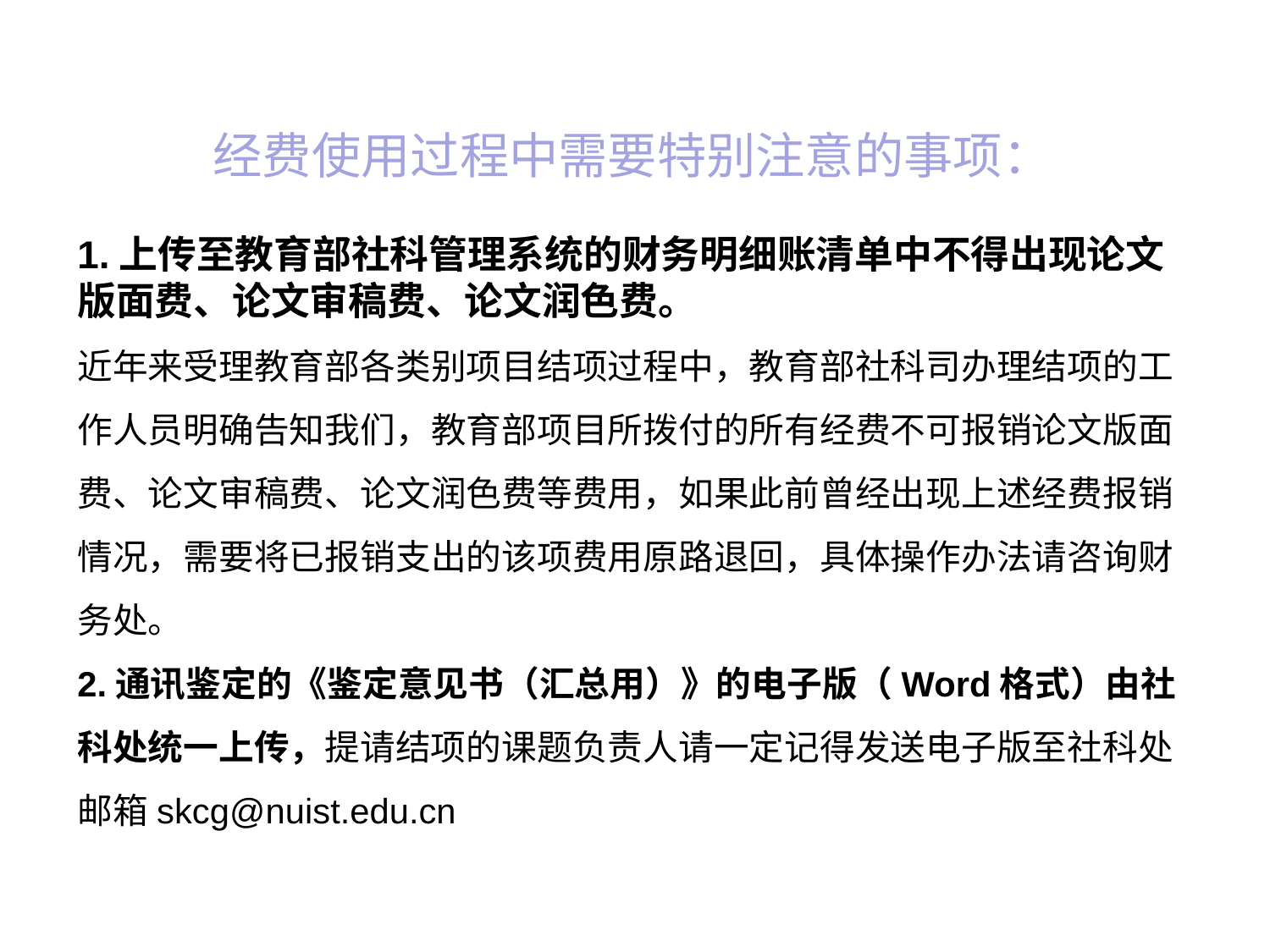

经费使用过程中需要特别注意的事项：

1.上传至教育部社科管理系统的财务明细账清单中不得出现论文版面费、论文审稿费、论文润色费。
近年来受理教育部各类别项目结项过程中，教育部社科司办理结项的工作人员明确告知我们，教育部项目所拨付的所有经费不可报销论文版面费、论文审稿费、论文润色费等费用，如果此前曾经出现上述经费报销情况，需要将已报销支出的该项费用原路退回，具体操作办法请咨询财务处。
2.通讯鉴定的《鉴定意见书（汇总用）》的电子版（Word格式）由社科处统一上传，提请结项的课题负责人请一定记得发送电子版至社科处邮箱skcg@nuist.edu.cn